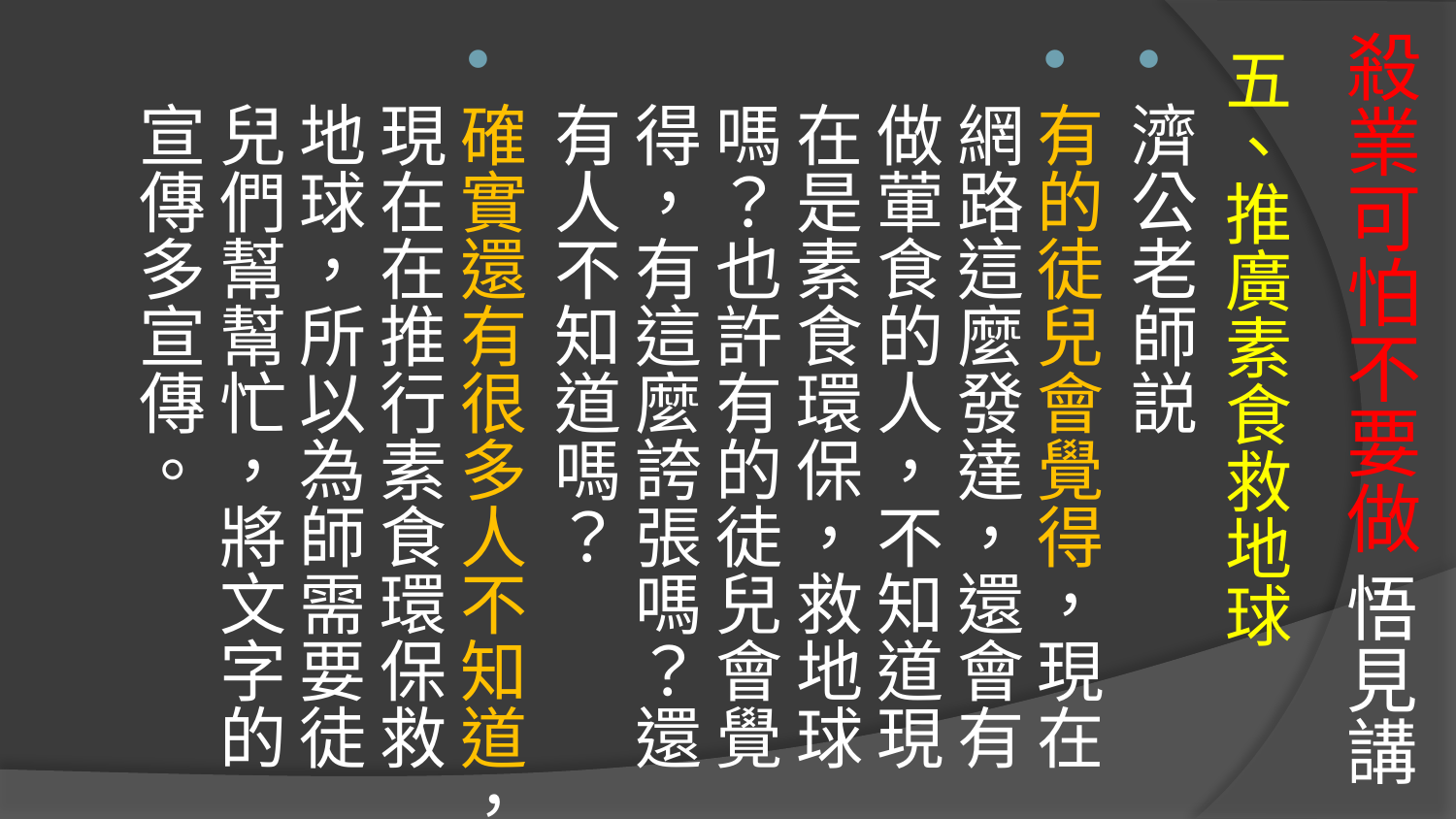

# 殺業可怕不要做 悟見講
五、推廣素食救地球
濟公老師説
有的徒兒會覺得，現在網路這麼發達，還會有做葷食的人，不知道現在是素食環保，救地球嗎？也許有的徒兒會覺得，有這麼誇張嗎？還有人不知道嗎？
確實還有很多人不知道，現在在推行素食環保救地球，所以為師需要徒兒們幫幫忙，將文字的宣傳多宣傳。